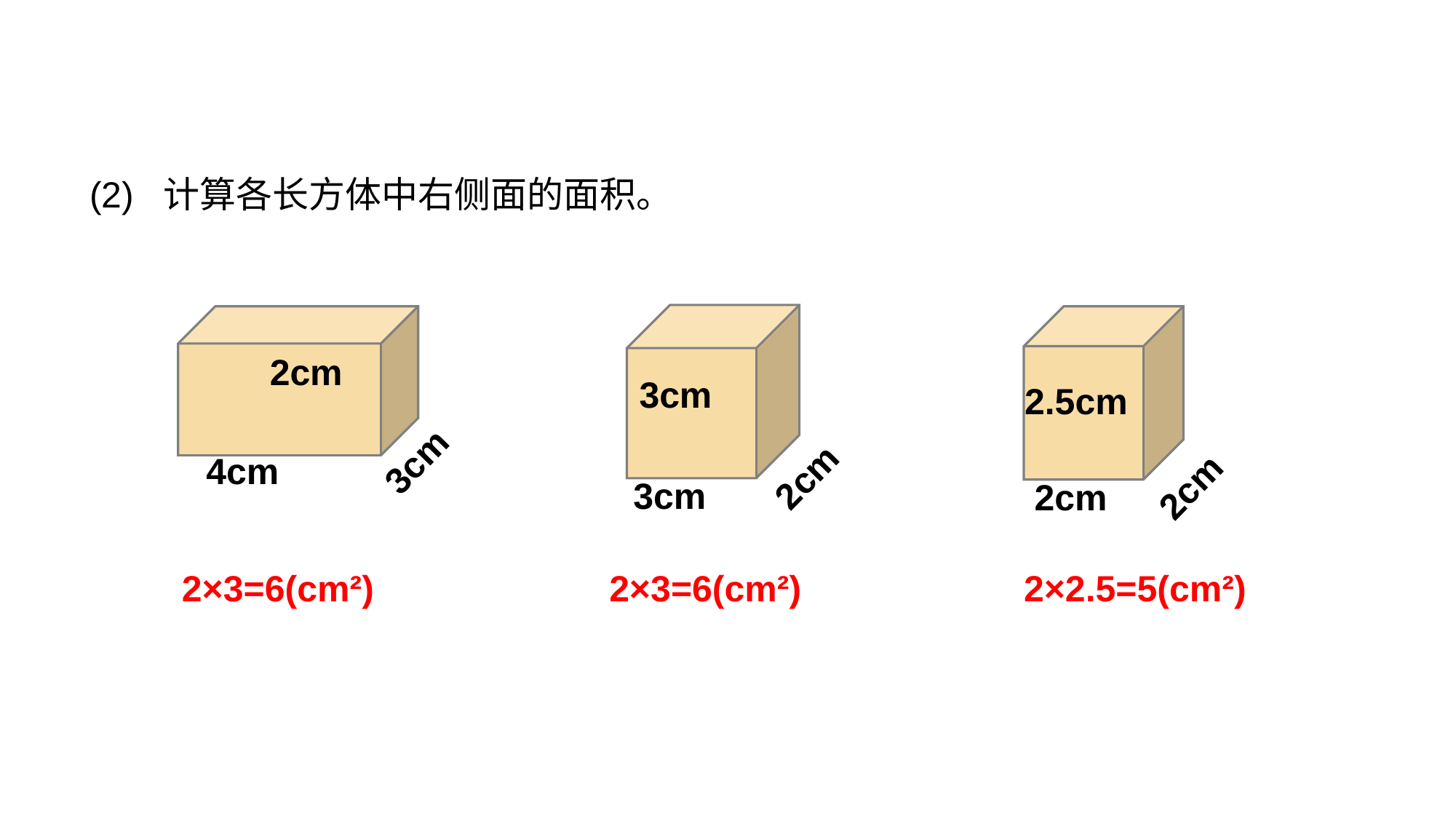

(2)  计算各长方体中右侧面的面积。

3cm
2cm
3cm

2.5cm
2cm
2cm

2cm
3cm
4cm
  2×3=6(cm²)
  2×3=6(cm²)
  2×2.5=5(cm²)